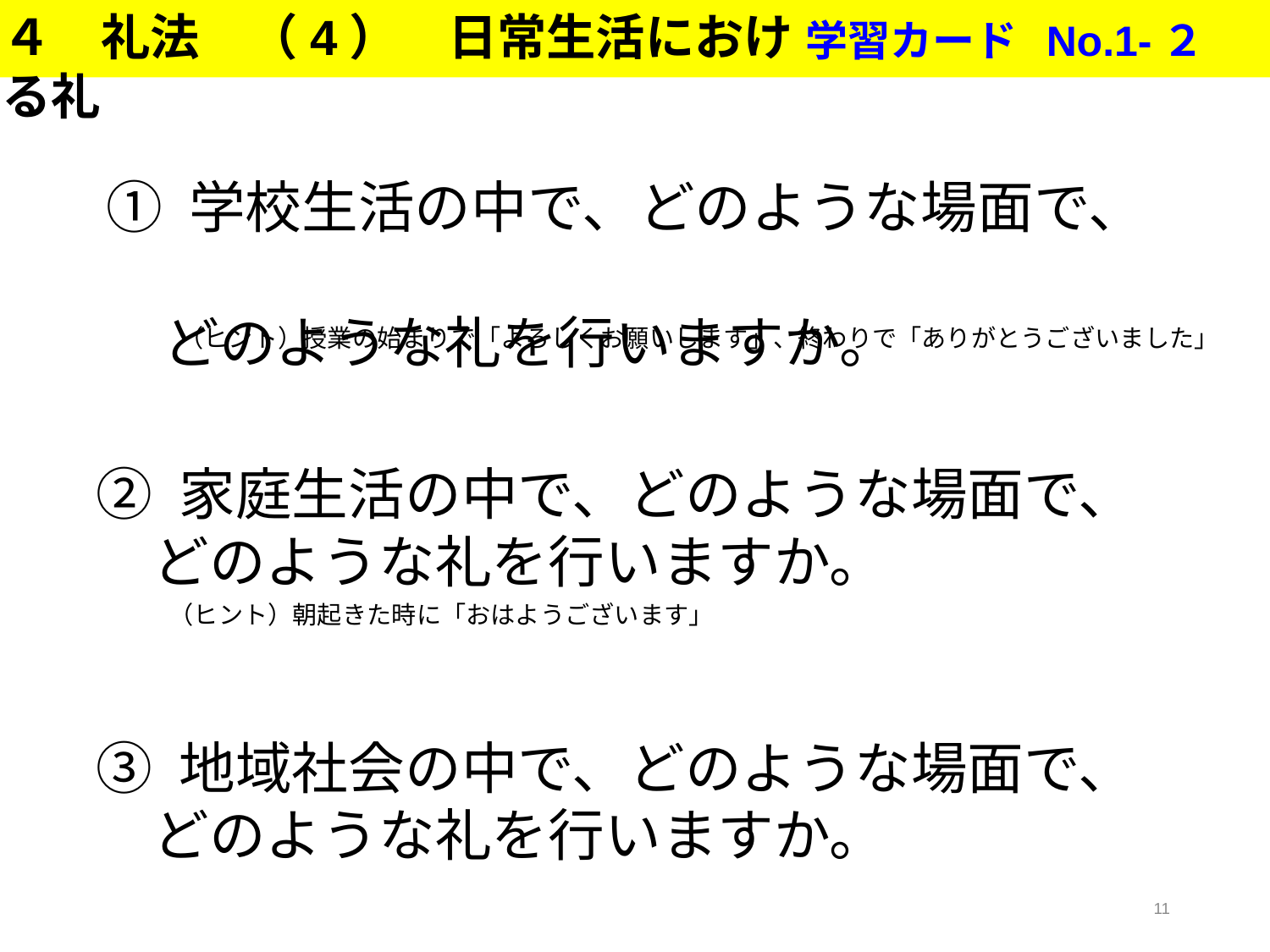

４　礼法　（4）　日常生活における礼

学習カード  No.1-２
① 学校生活の中で、どのような場面で、
　どのような礼を行いますか。
（ヒント）授業の始まりで「よろしくお願いします」、終わりで「ありがとうございました」
② 家庭生活の中で、どのような場面で、
　どのような礼を行いますか。
（ヒント）朝起きた時に「おはようございます」
③ 地域社会の中で、どのような場面で、
　どのような礼を行いますか。
11